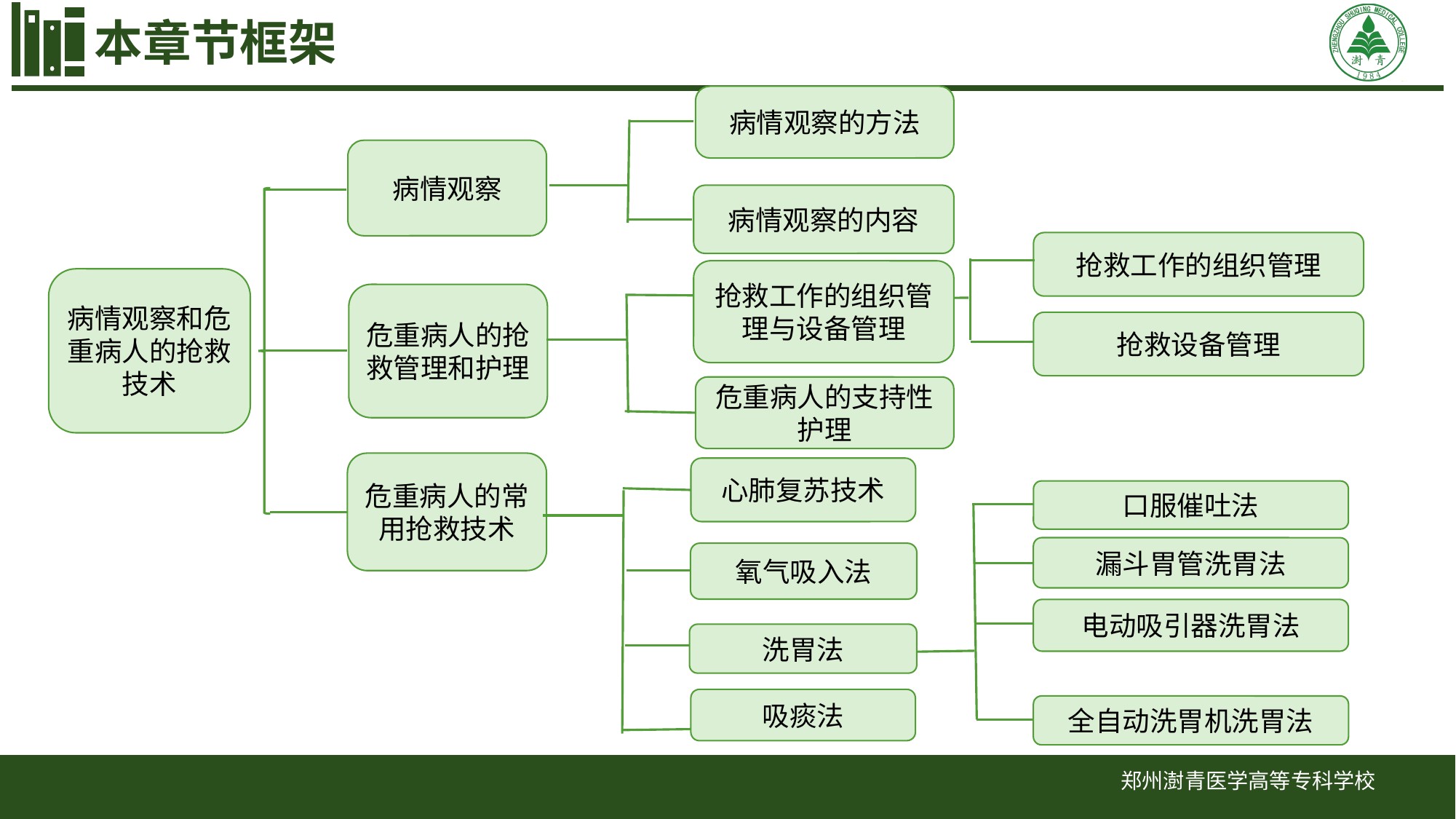

# 本章节框架
病情观察的方法
病情观察
病情观察的内容

抢救工作的组织管理与设备管理
病情观察和危重病人的抢救技术
危重病人的支持性护理
危重病人的常用抢救技术
心肺复苏技术
危重病人的抢救管理和护理
氧气吸入法
洗胃法
吸痰法
抢救工作的组织管理
抢救设备管理
口服催吐法
漏斗胃管洗胃法
电动吸引器洗胃法
全自动洗胃机洗胃法
郑州澍青医学高等专科学校